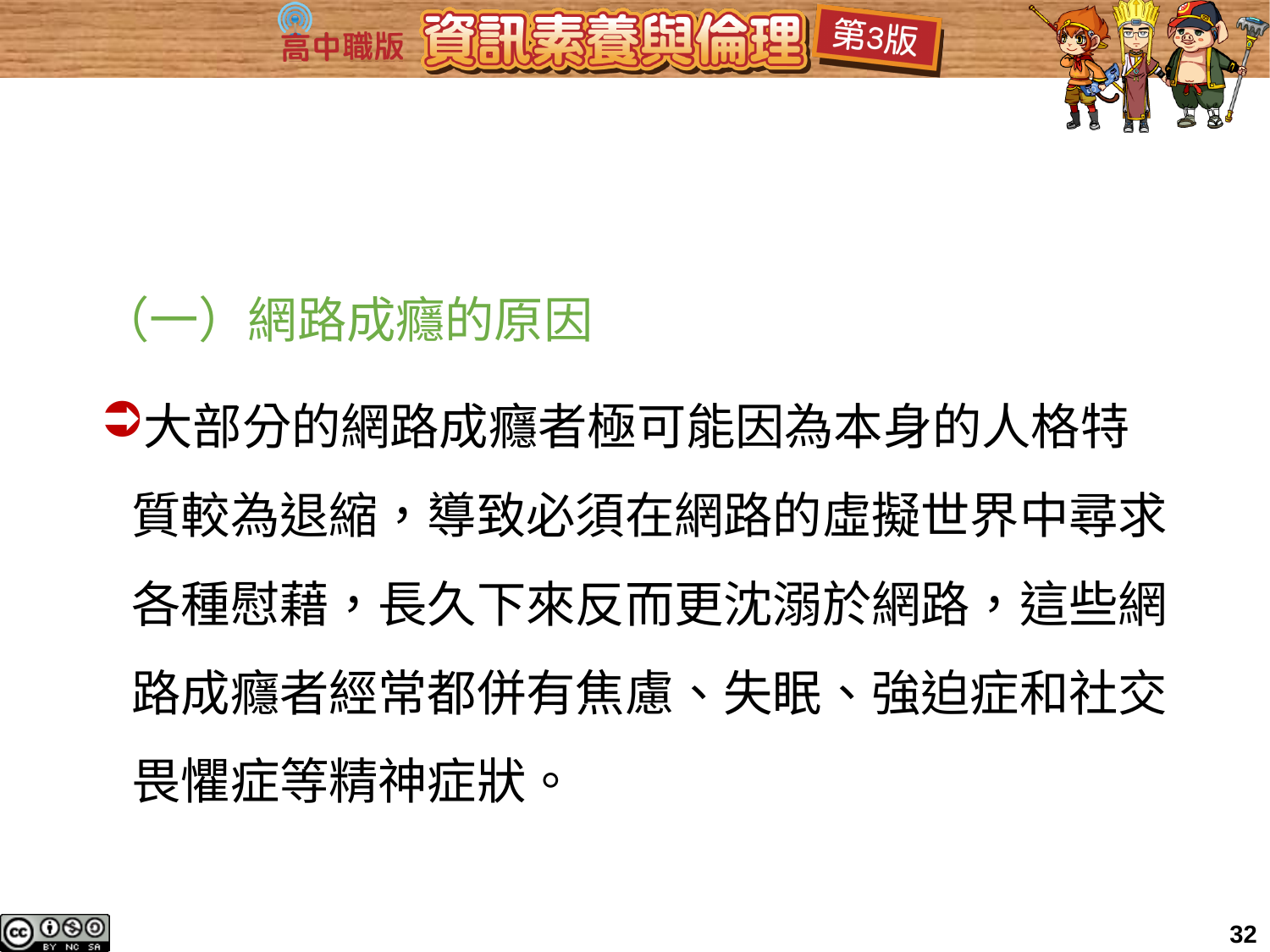

#
（一）網路成癮的原因
大部分的網路成癮者極可能因為本身的人格特質較為退縮，導致必須在網路的虛擬世界中尋求各種慰藉，長久下來反而更沈溺於網路，這些網路成癮者經常都併有焦慮、失眠、強迫症和社交畏懼症等精神症狀。
32